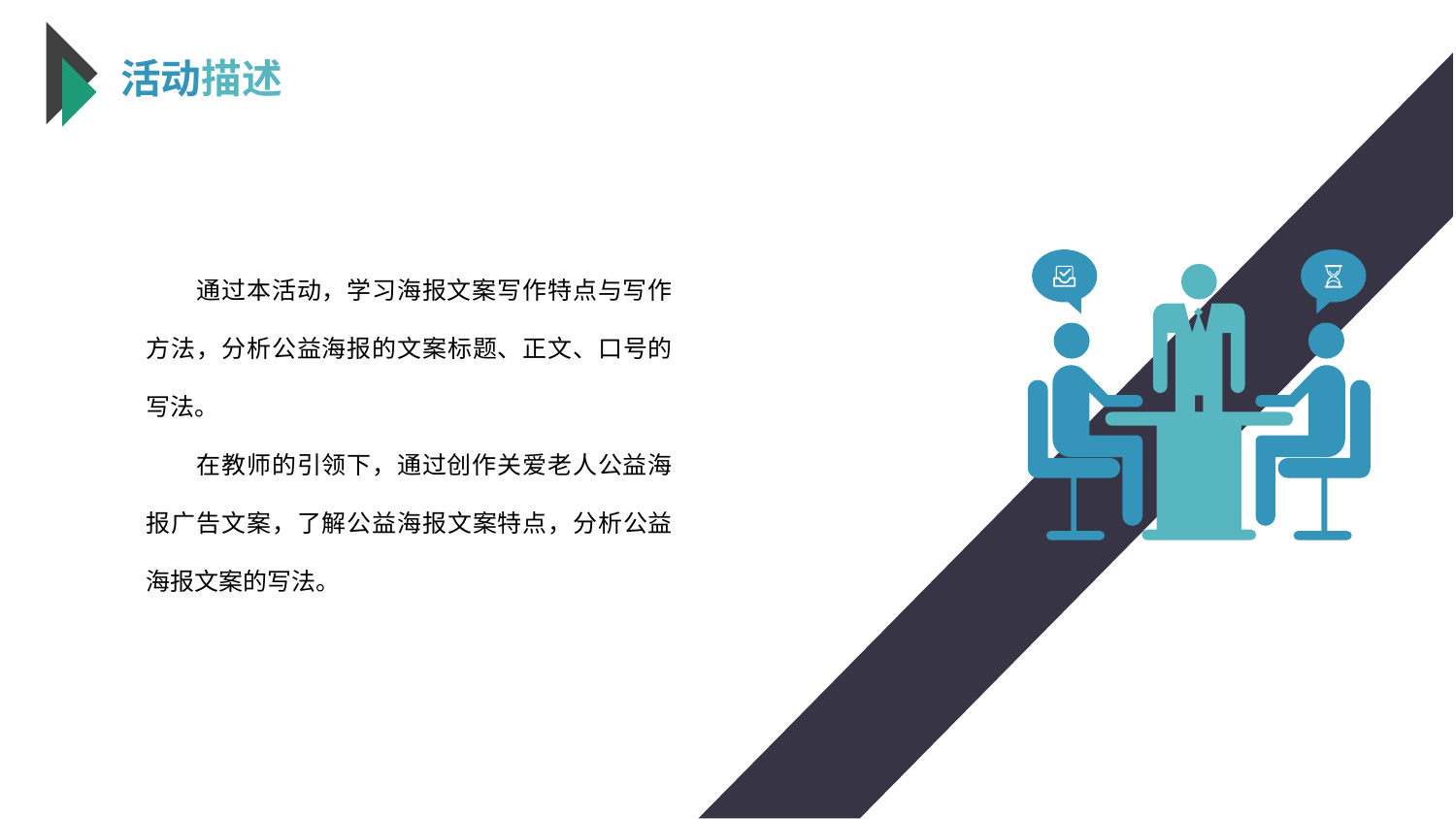

活动描述

       通过本活动，学习海报文案写作特点与写作方法，分析公益海报的文案标题、正文、口号的写法。
       在教师的引领下，通过创作关爱老人公益海报广告文案，了解公益海报文案特点，分析公益海报文案的写法。